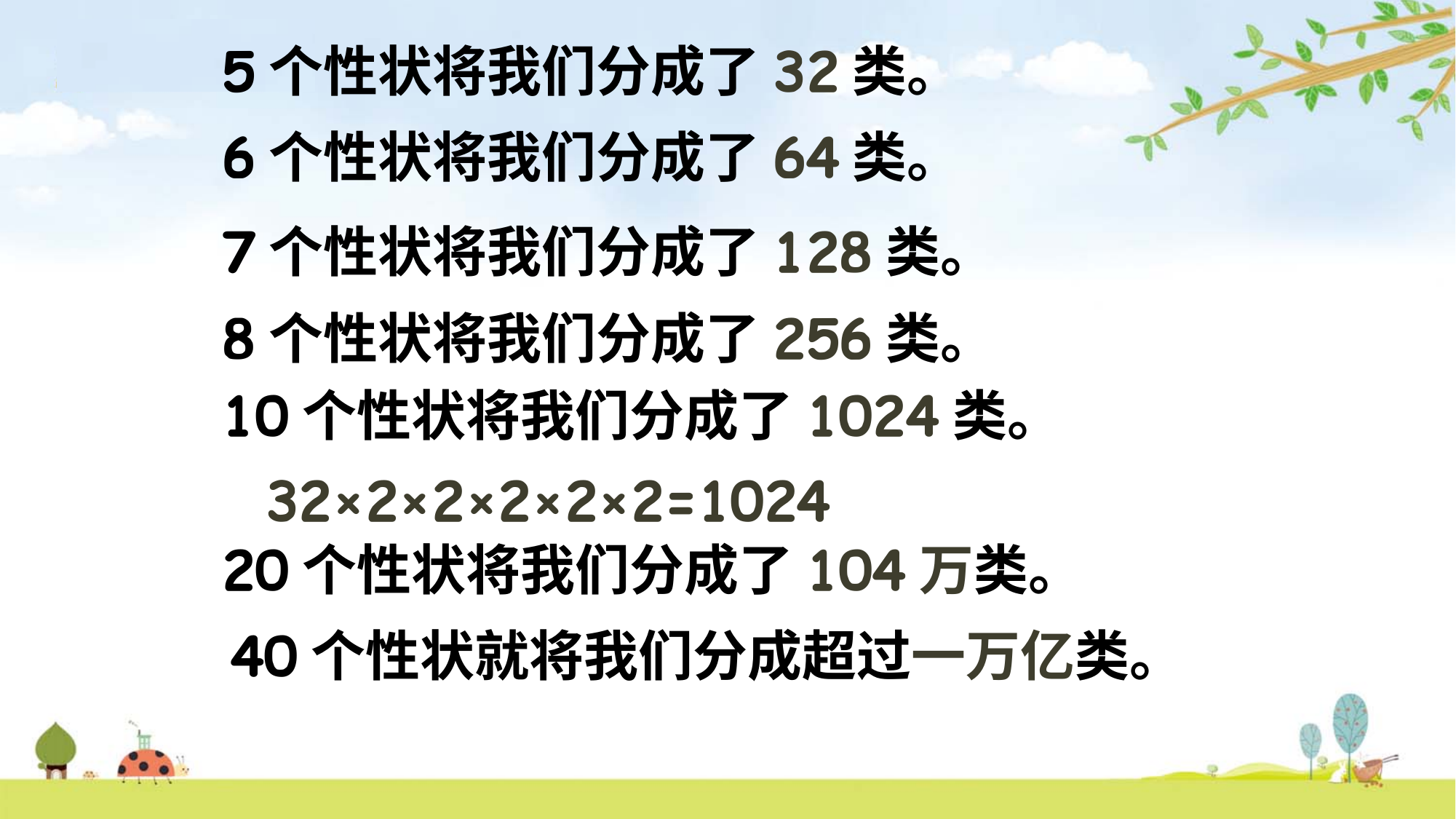

5个性状将我们分成了32类。
6个性状将我们分成了64类。
7个性状将我们分成了128类。
8个性状将我们分成了256类。
10个性状将我们分成了1024类。
32×2×2×2×2×2=1024
20个性状将我们分成了104万类。
40个性状就将我们分成超过一万亿类。